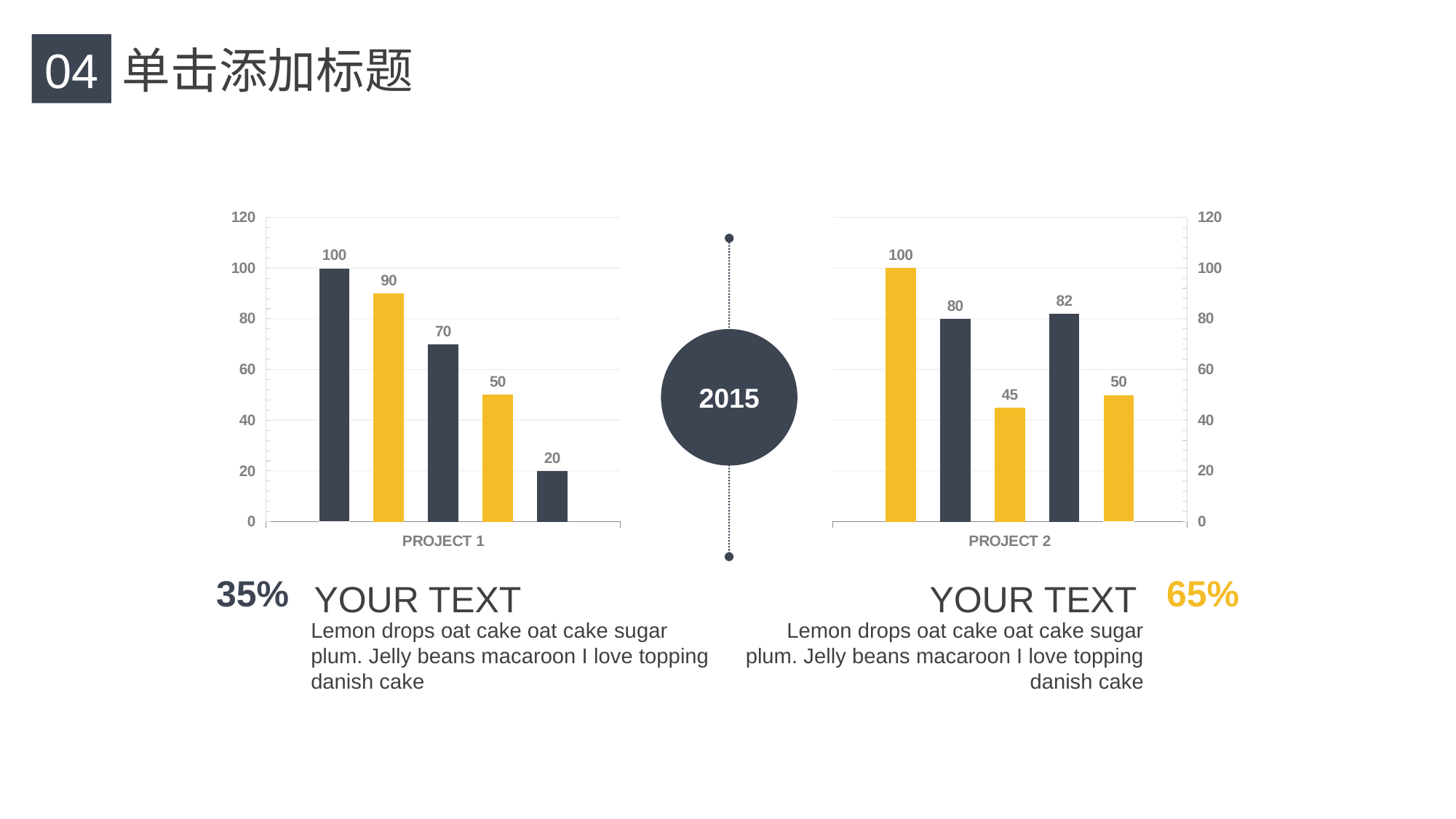

04
单击添加标题

### Chart

| Category | Series 1 | Series 2 | Series 3 | Series 32 | Series 322 |
|---|---|---|---|---|---|
| PROJECT 2 | 50.0 | 82.0 | 45.0 | 80.0 | 100.0 |

### Chart

| Category | Series 1 | Series 2 | Series 3 | Series 32 | Series 322 |
|---|---|---|---|---|---|
| PROJECT 1 | 100.0 | 90.0 | 70.0 | 50.0 | 20.0 |
2015
35%
 YOUR TEXT
Lemon drops oat cake oat cake sugar plum. Jelly beans macaroon I love topping danish cake
 YOUR TEXT
Lemon drops oat cake oat cake sugar plum. Jelly beans macaroon I love topping danish cake
65%